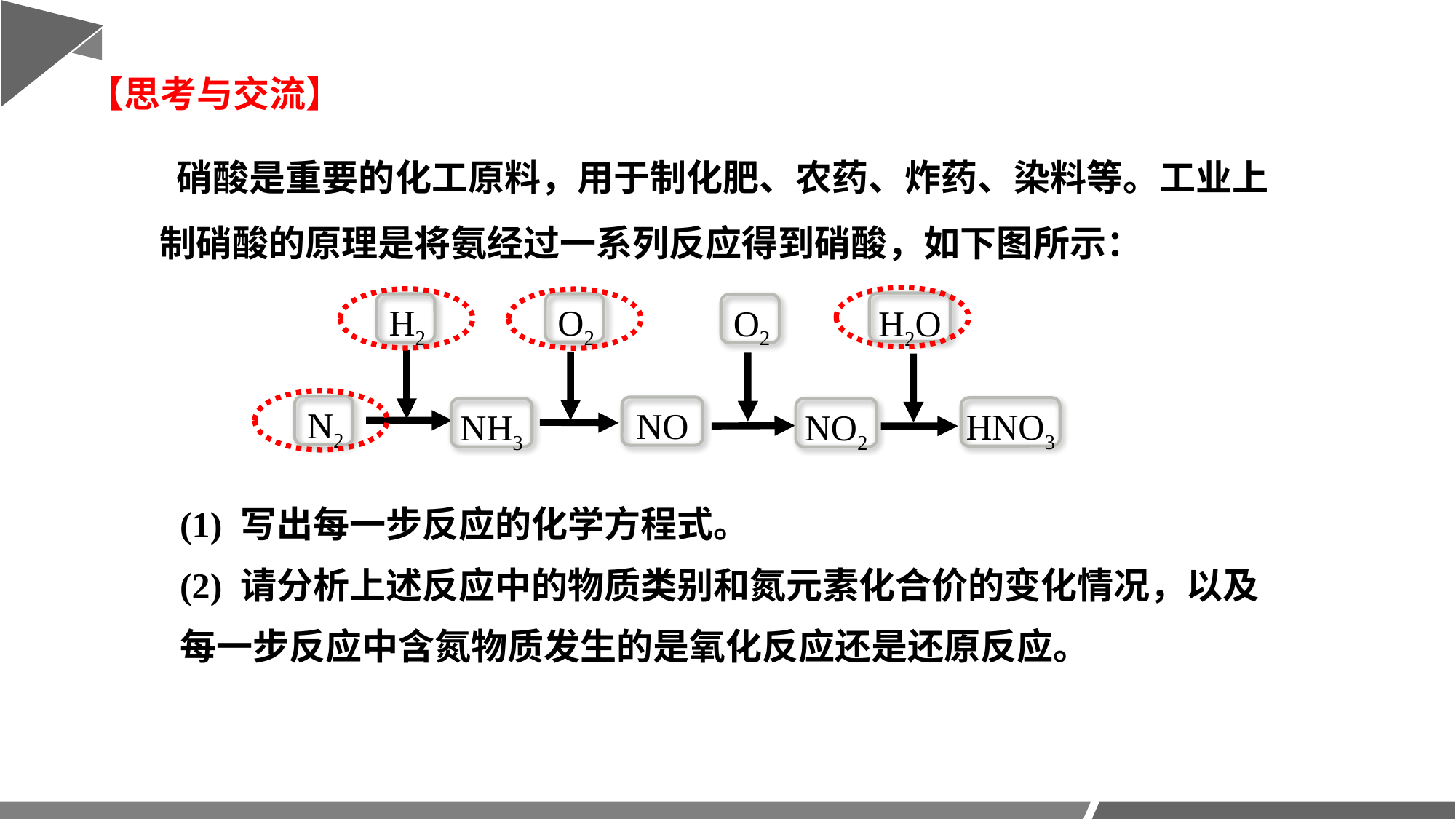

【思考与交流】
 硝酸是重要的化工原料，用于制化肥、农药、炸药、染料等。工业上制硝酸的原理是将氨经过一系列反应得到硝酸，如下图所示：

H2O

H2

O2

O2

N2

NO

HNO3

NH3

NO2

(1) 写出每一步反应的化学方程式。
(2) 请分析上述反应中的物质类别和氮元素化合价的变化情况，以及每一步反应中含氮物质发生的是氧化反应还是还原反应。